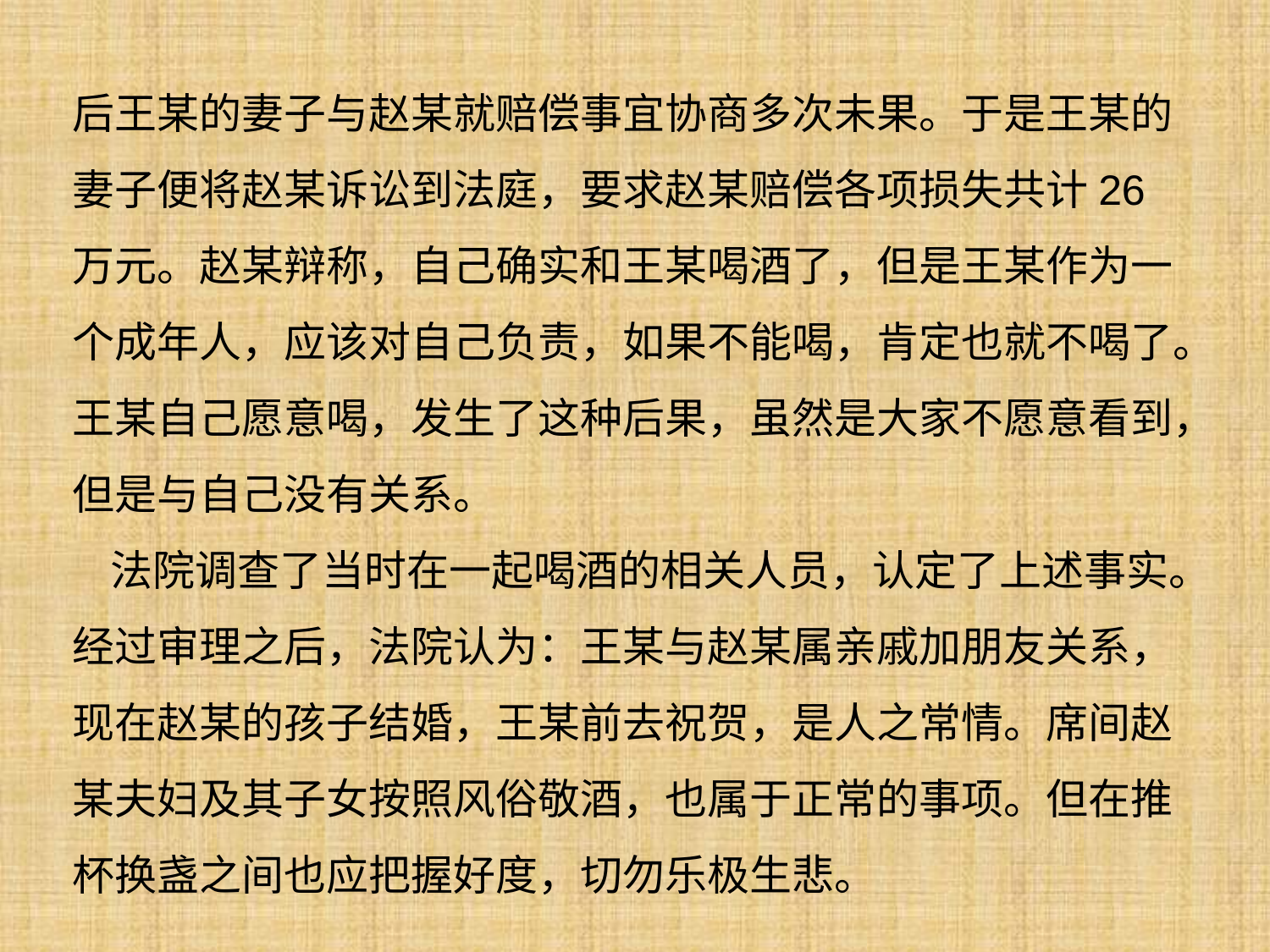

# 后王某的妻子与赵某就赔偿事宜协商多次未果。于是王某的妻子便将赵某诉讼到法庭，要求赵某赔偿各项损失共计26万元。赵某辩称，自己确实和王某喝酒了，但是王某作为一个成年人，应该对自己负责，如果不能喝，肯定也就不喝了。王某自己愿意喝，发生了这种后果，虽然是大家不愿意看到，但是与自己没有关系。 法院调查了当时在一起喝酒的相关人员，认定了上述事实。经过审理之后，法院认为：王某与赵某属亲戚加朋友关系，现在赵某的孩子结婚，王某前去祝贺，是人之常情。席间赵某夫妇及其子女按照风俗敬酒，也属于正常的事项。但在推杯换盏之间也应把握好度，切勿乐极生悲。